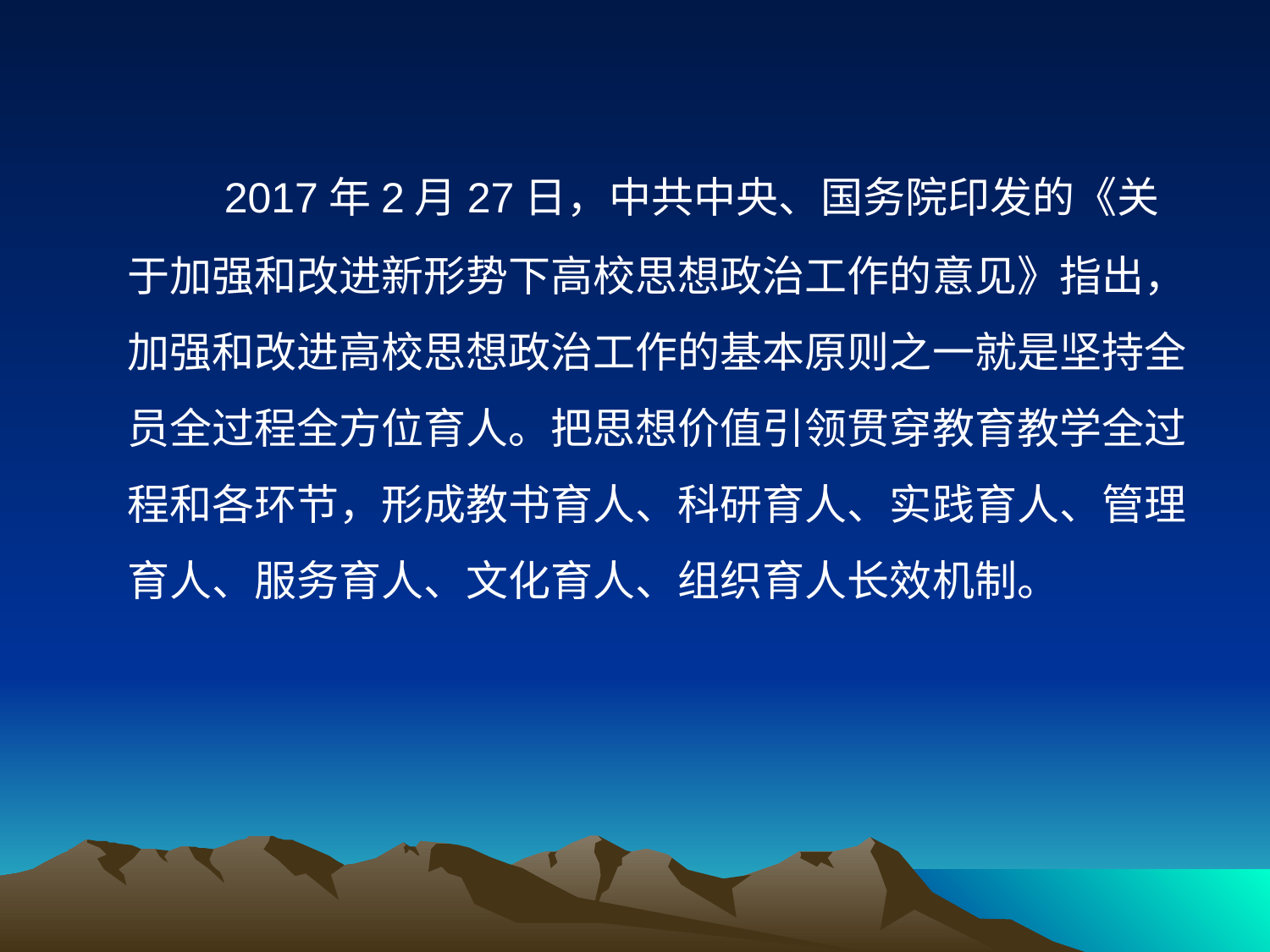

2017年2月27日，中共中央、国务院印发的《关于加强和改进新形势下高校思想政治工作的意见》指出，加强和改进高校思想政治工作的基本原则之一就是坚持全员全过程全方位育人。把思想价值引领贯穿教育教学全过程和各环节，形成教书育人、科研育人、实践育人、管理育人、服务育人、文化育人、组织育人长效机制。